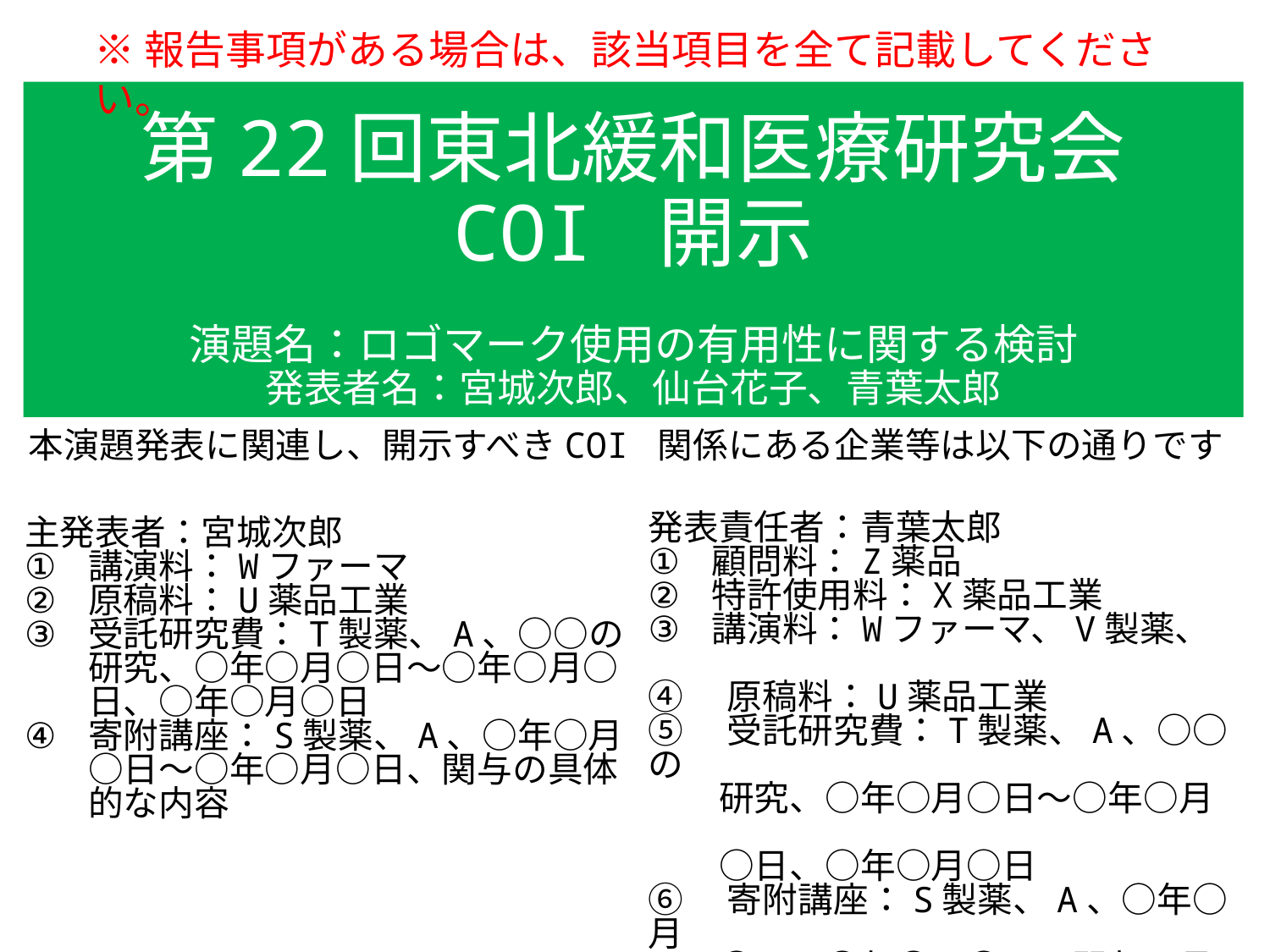

※報告事項がある場合は、該当項目を全て記載してください。
様式１－A
第22回東北緩和医療研究会
COI 開示
演題名：ロゴマーク使用の有用性に関する検討
発表者名：宮城次郎、仙台花子、青葉太郎
本演題発表に関連し、開示すべきCOI 関係にある企業等は以下の通りです
発表責任者：青葉太郎
顧問料：Z薬品
特許使用料：X薬品工業
講演料：Wファーマ、V製薬、
④　原稿料：U薬品工業
⑤　受託研究費：T製薬、A、○○の
　　研究、○年○月○日～○年○月
　　○日、○年○月○日
⑥　寄附講座：S製薬、A、○年○月
　　○日～○年○月○日、関与の具
　　体的な内容
主発表者：宮城次郎
講演料：Wファーマ
原稿料：U薬品工業
受託研究費：T製薬、A、○○の研究、○年○月○日～○年○月○日、○年○月○日
寄附講座：S製薬、A、○年○月○日～○年○月○日、関与の具体的な内容